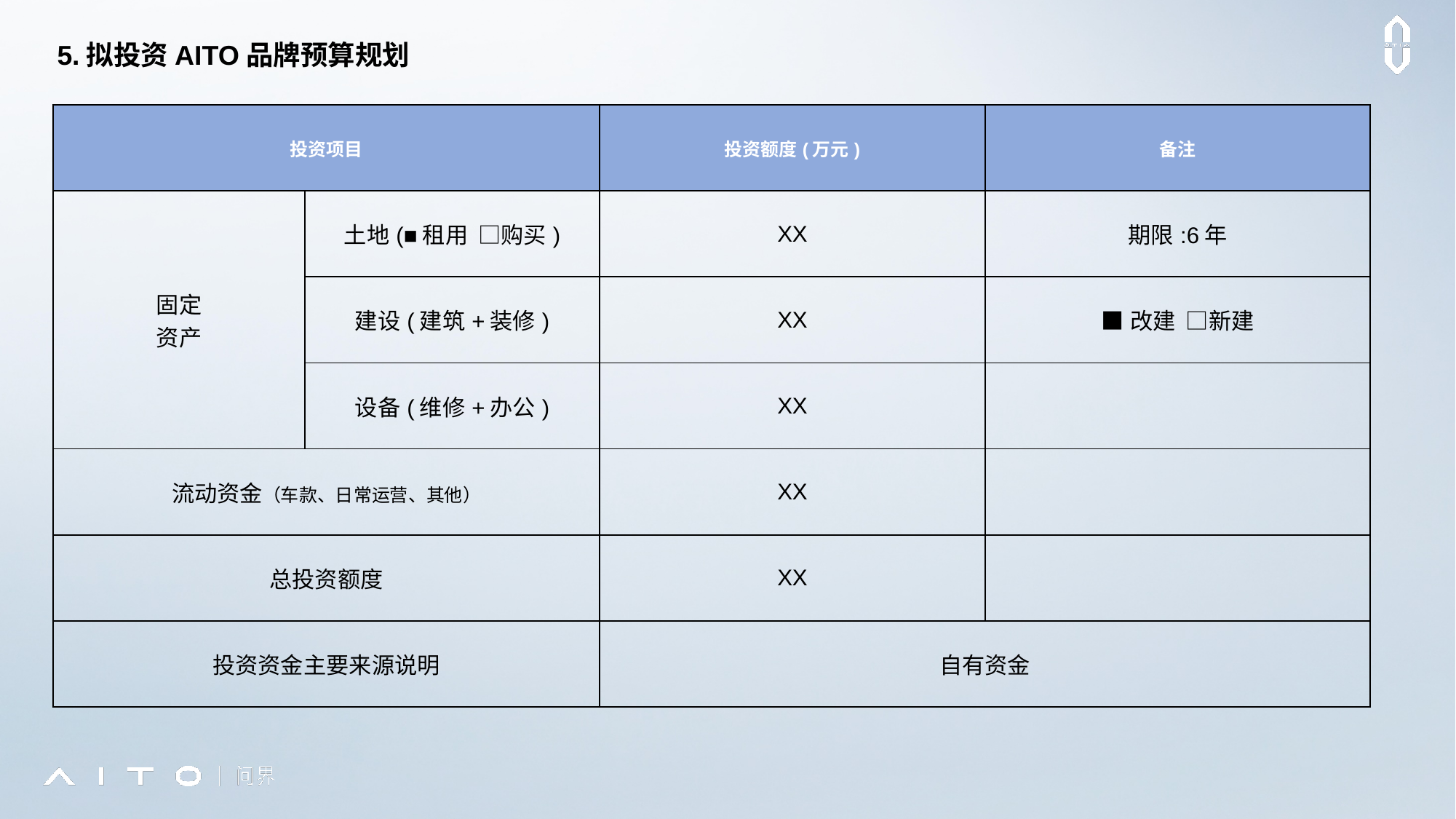

5.拟投资AITO品牌预算规划
| 投资项目 |  | 投资额度(万元) | 备注 |
| --- | --- | --- | --- |
| 固定 资产 | 土地(■租用 □购买) | XX | 期限:6年 |
|  | 建设(建筑+装修) | XX | ■改建 □新建 |
|  | 设备(维修+办公) | XX |  |
| 流动资金（车款、日常运营、其他） |  | XX |  |
| 总投资额度 |  | XX |  |
| 投资资金主要来源说明 |  | 自有资金 |  |